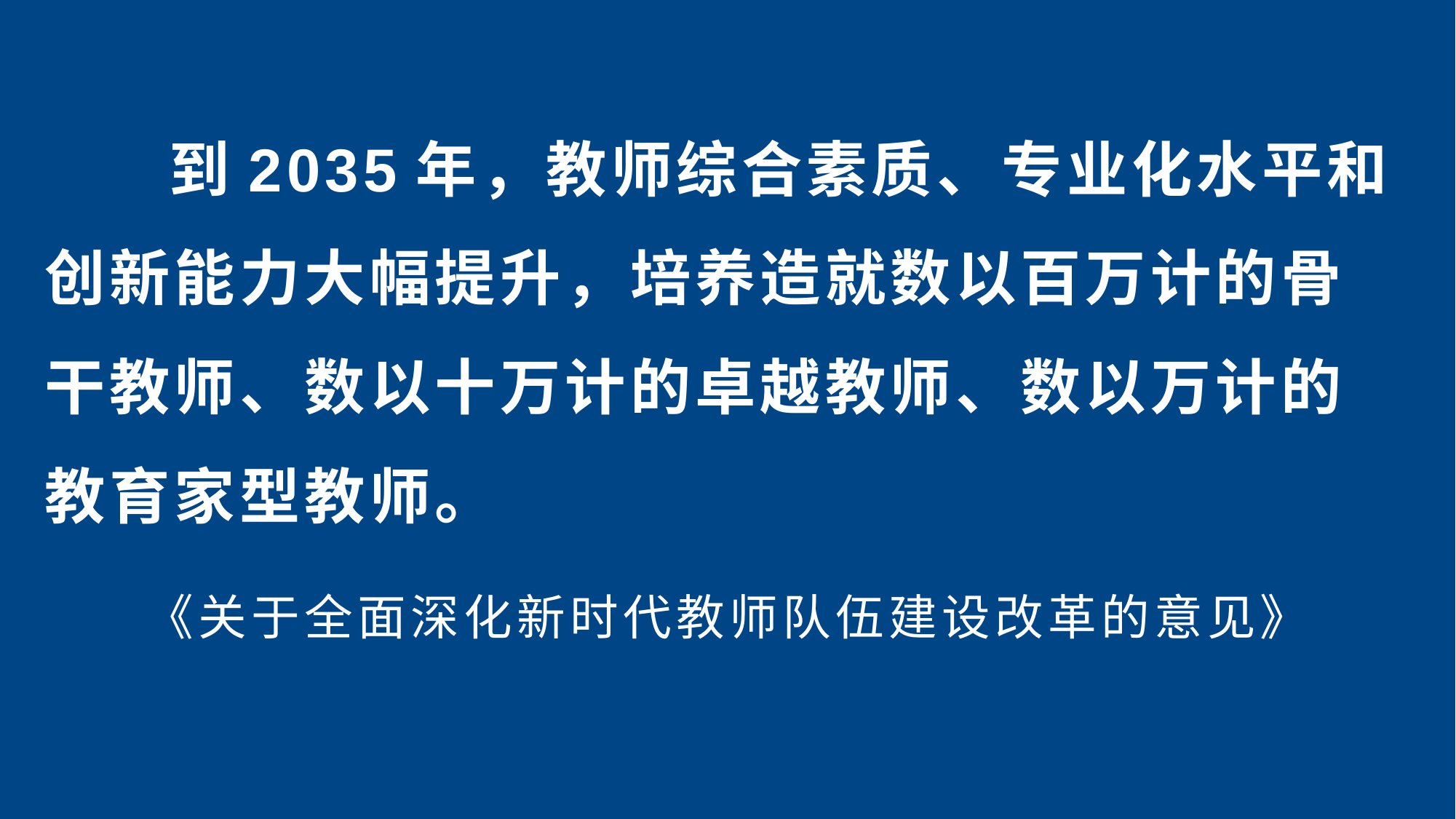

到2035年，教师综合素质、专业化水平和创新能力大幅提升，培养造就数以百万计的骨干教师、数以十万计的卓越教师、数以万计的教育家型教师。
《关于全面深化新时代教师队伍建设改革的意见》